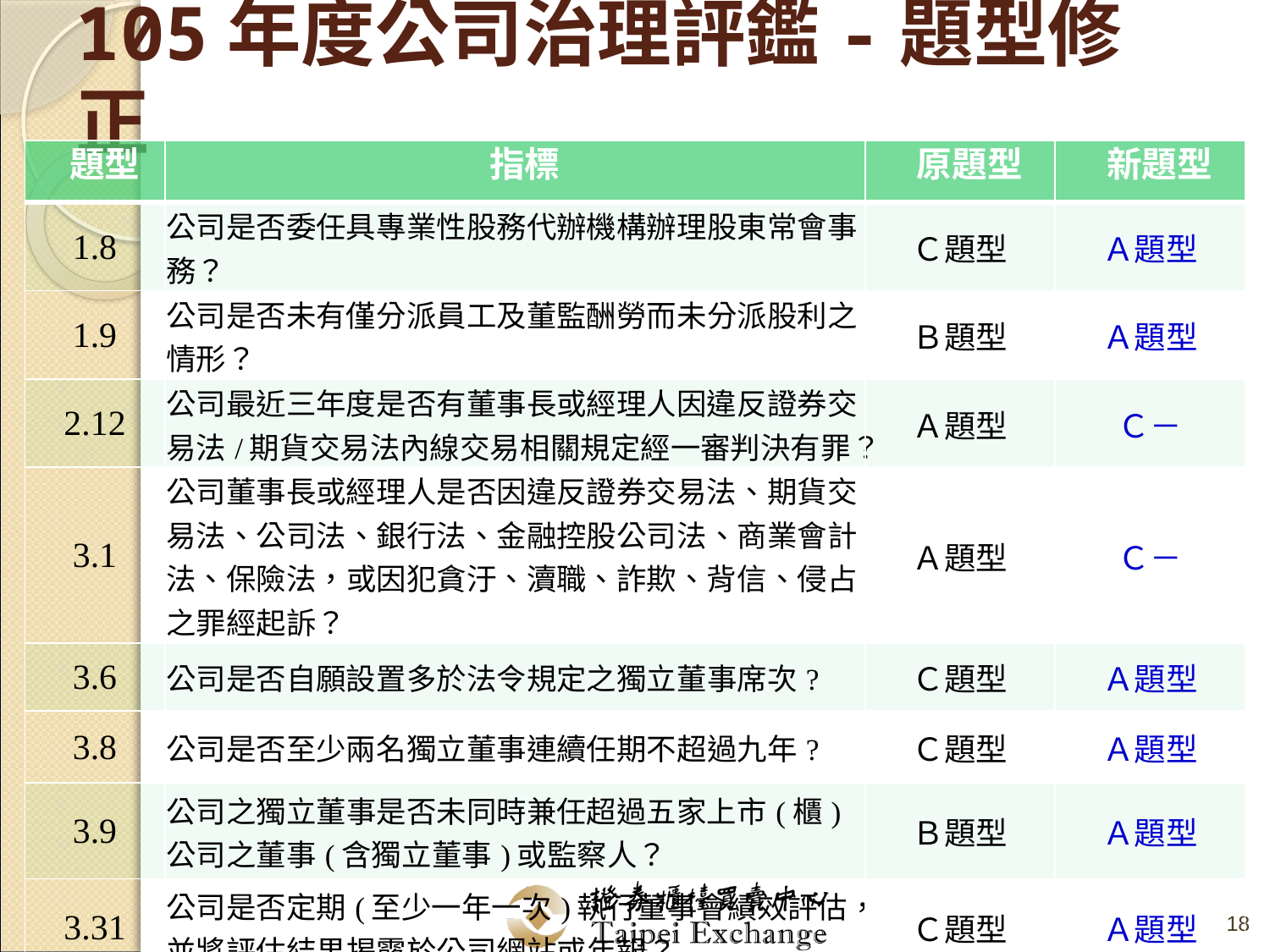

# 105年度公司治理評鑑-題型修正
| 題型 | 指標 | 原題型 | 新題型 |
| --- | --- | --- | --- |
| 1.8 | 公司是否委任具專業性股務代辦機構辦理股東常會事務？ | Ｃ題型 | Ａ題型 |
| 1.9 | 公司是否未有僅分派員工及董監酬勞而未分派股利之情形？ | Ｂ題型 | Ａ題型 |
| 2.12 | 公司最近三年度是否有董事長或經理人因違反證券交易法/期貨交易法內線交易相關規定經一審判決有罪？ | Ａ題型 | Ｃ－ |
| 3.1 | 公司董事長或經理人是否因違反證券交易法、期貨交易法、公司法、銀行法、金融控股公司法、商業會計法、保險法，或因犯貪汙、瀆職、詐欺、背信、侵占之罪經起訴？ | Ａ題型 | Ｃ－ |
| 3.6 | 公司是否自願設置多於法令規定之獨立董事席次? | Ｃ題型 | Ａ題型 |
| 3.8 | 公司是否至少兩名獨立董事連續任期不超過九年? | Ｃ題型 | Ａ題型 |
| 3.9 | 公司之獨立董事是否未同時兼任超過五家上市(櫃)公司之董事(含獨立董事)或監察人？ | Ｂ題型 | Ａ題型 |
| 3.31 | 公司是否定期(至少一年一次)執行董事會績效評估，並將評估結果揭露於公司網站或年報？ | Ｃ題型 | Ａ題型 |

18